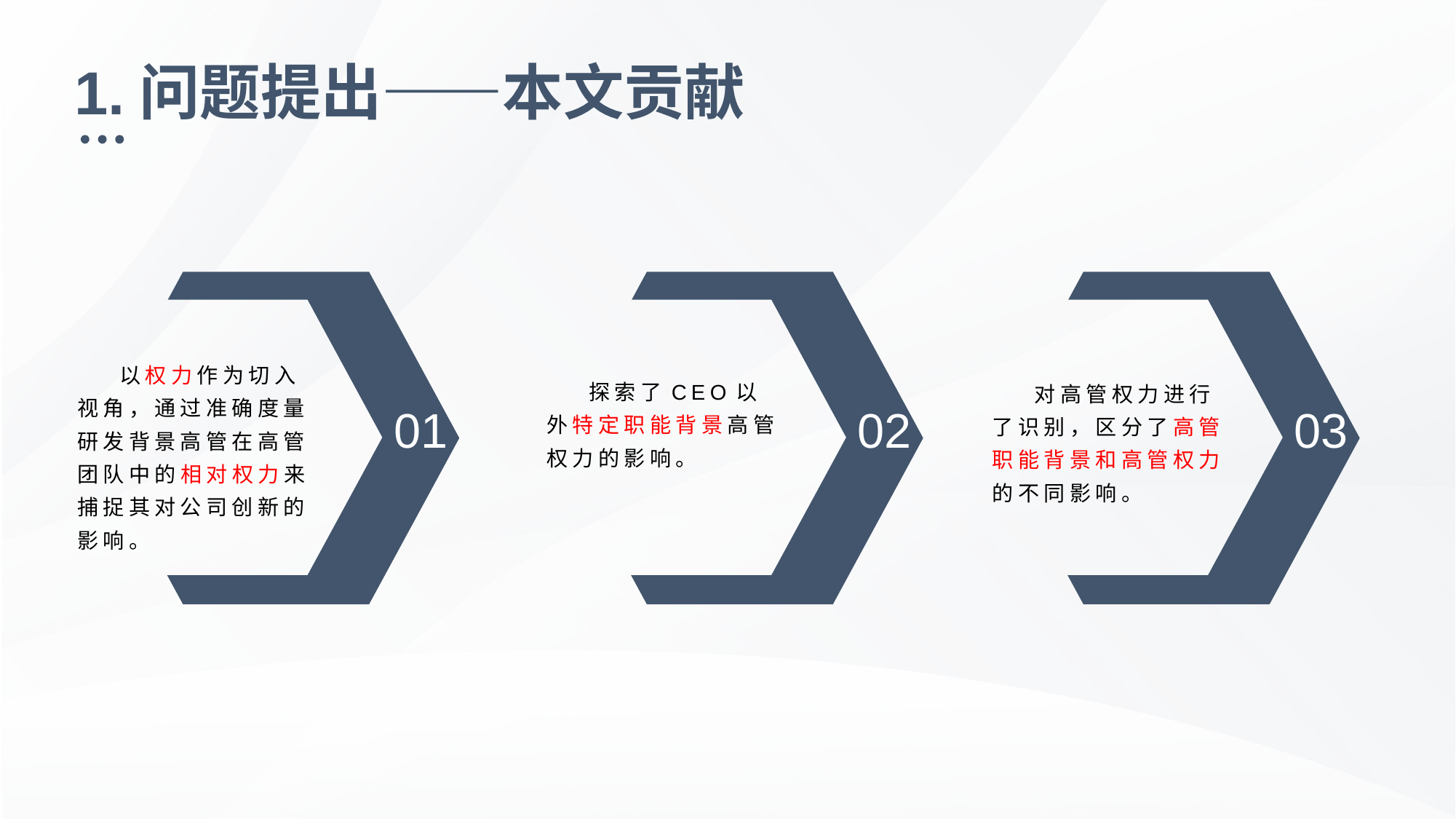

1.问题提出——本文贡献

    以权力作为切入视角，通过准确度量研发背景高管在高管团队中的相对权力来捕捉其对公司创新的影响。
    探索了CEO以外特定职能背景高管权力的影响。
    对高管权力进行了识别，区分了高管职能背景和高管权力的不同影响。
01
02
03